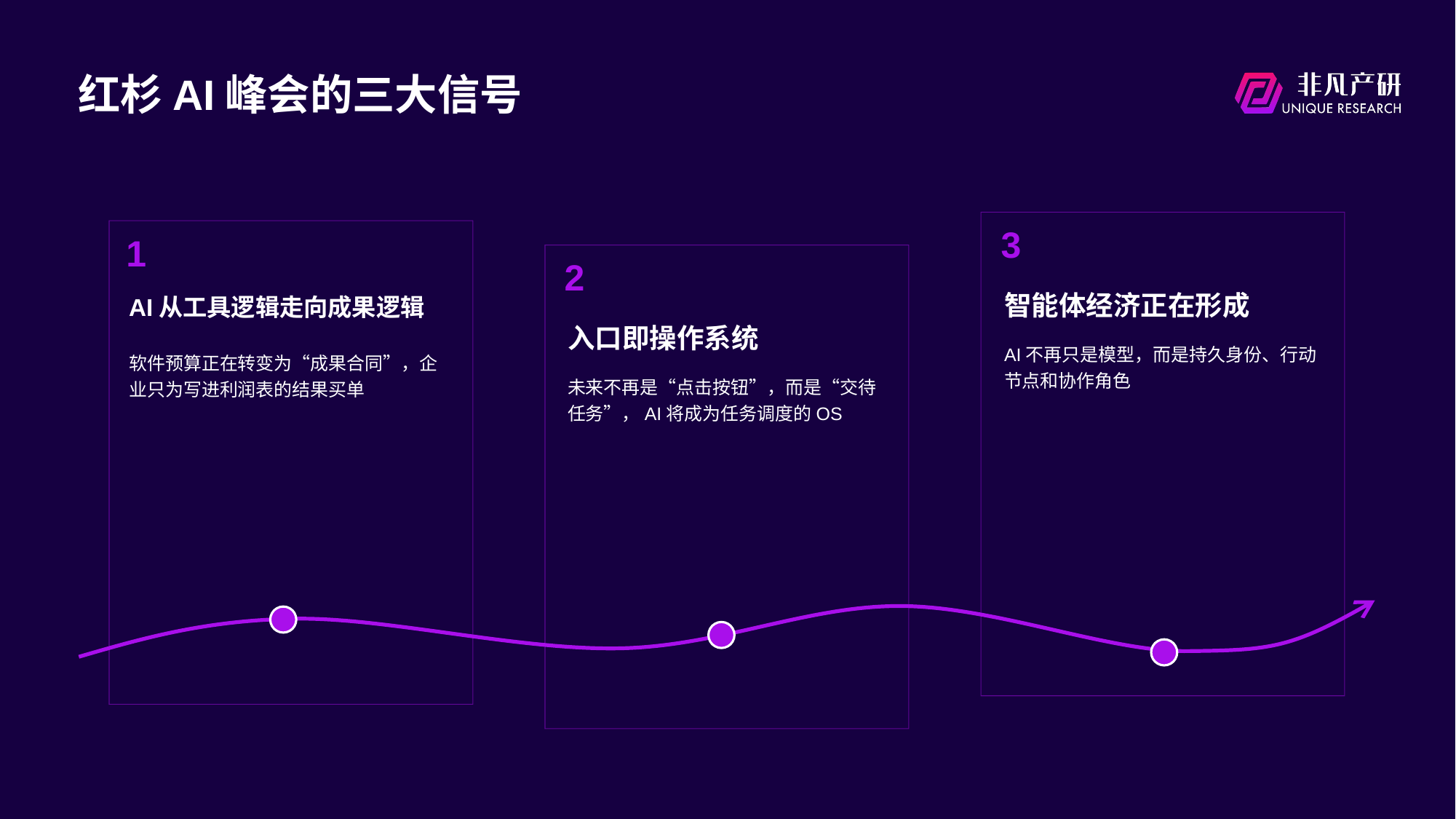

# 红杉AI峰会的三大信号

3
智能体经济正在形成
AI不再只是模型，而是持久身份、行动节点和协作角色

1
AI从工具逻辑走向成果逻辑
软件预算正在转变为“成果合同”，企业只为写进利润表的结果买单

2
入口即操作系统
未来不再是“点击按钮”，而是“交待任务”，AI将成为任务调度的OS